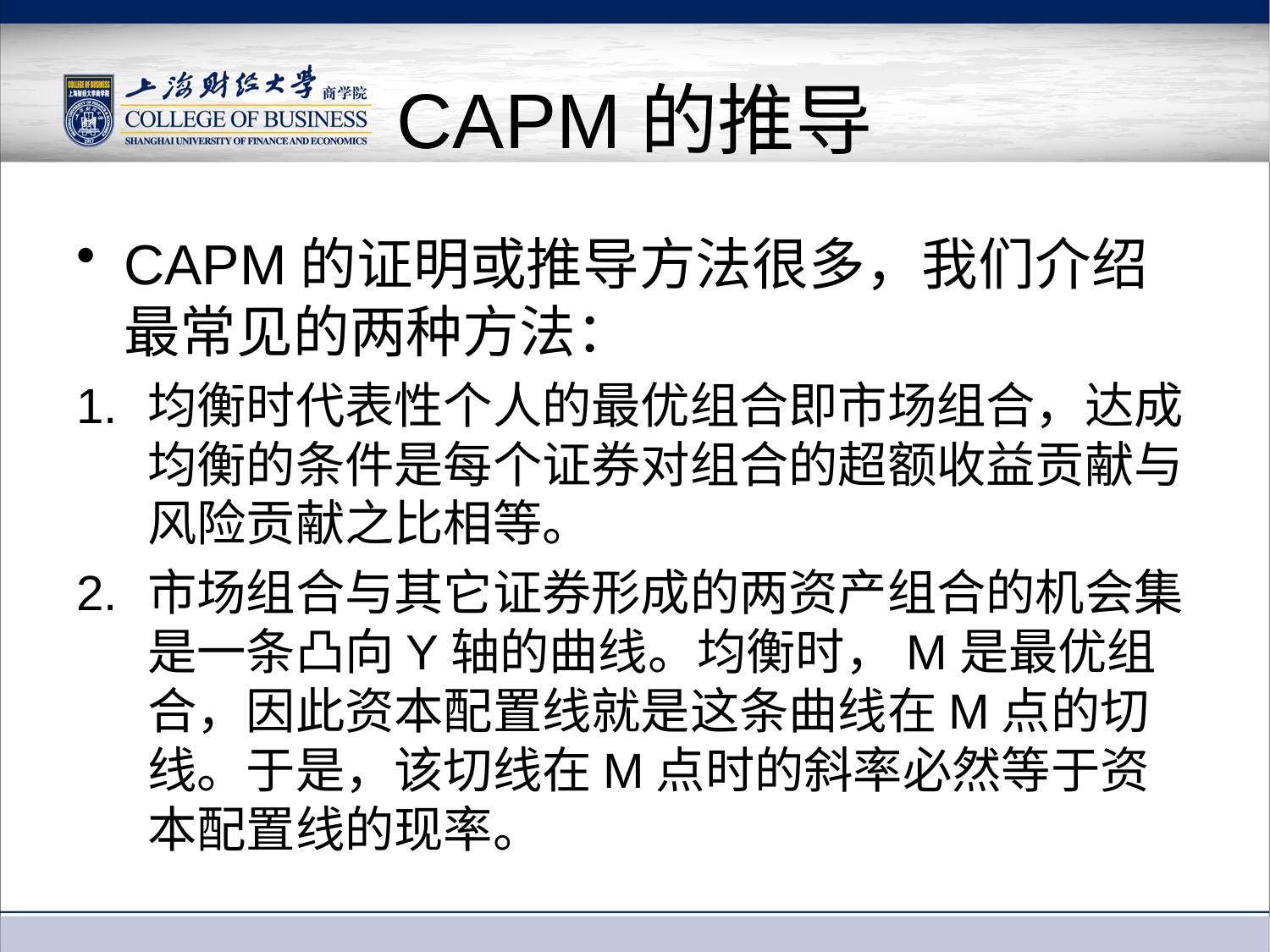

# CAPM的推导
CAPM的证明或推导方法很多，我们介绍最常见的两种方法：
均衡时代表性个人的最优组合即市场组合，达成均衡的条件是每个证券对组合的超额收益贡献与风险贡献之比相等。
市场组合与其它证券形成的两资产组合的机会集是一条凸向Y轴的曲线。均衡时，M是最优组合，因此资本配置线就是这条曲线在M点的切线。于是，该切线在M点时的斜率必然等于资本配置线的现率。